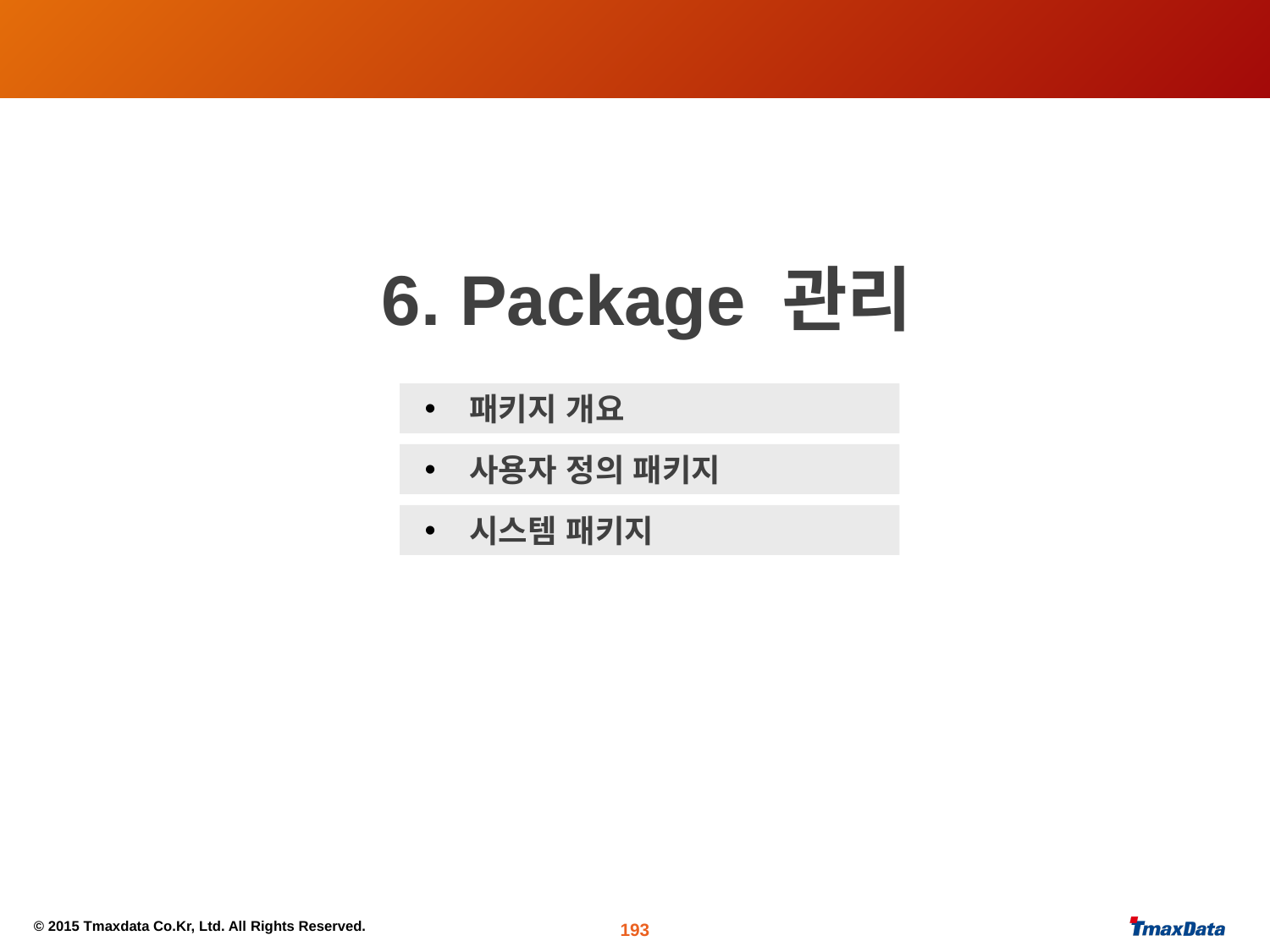

#
6. Package 관리
 패키지 개요
 사용자 정의 패키지
 시스템 패키지